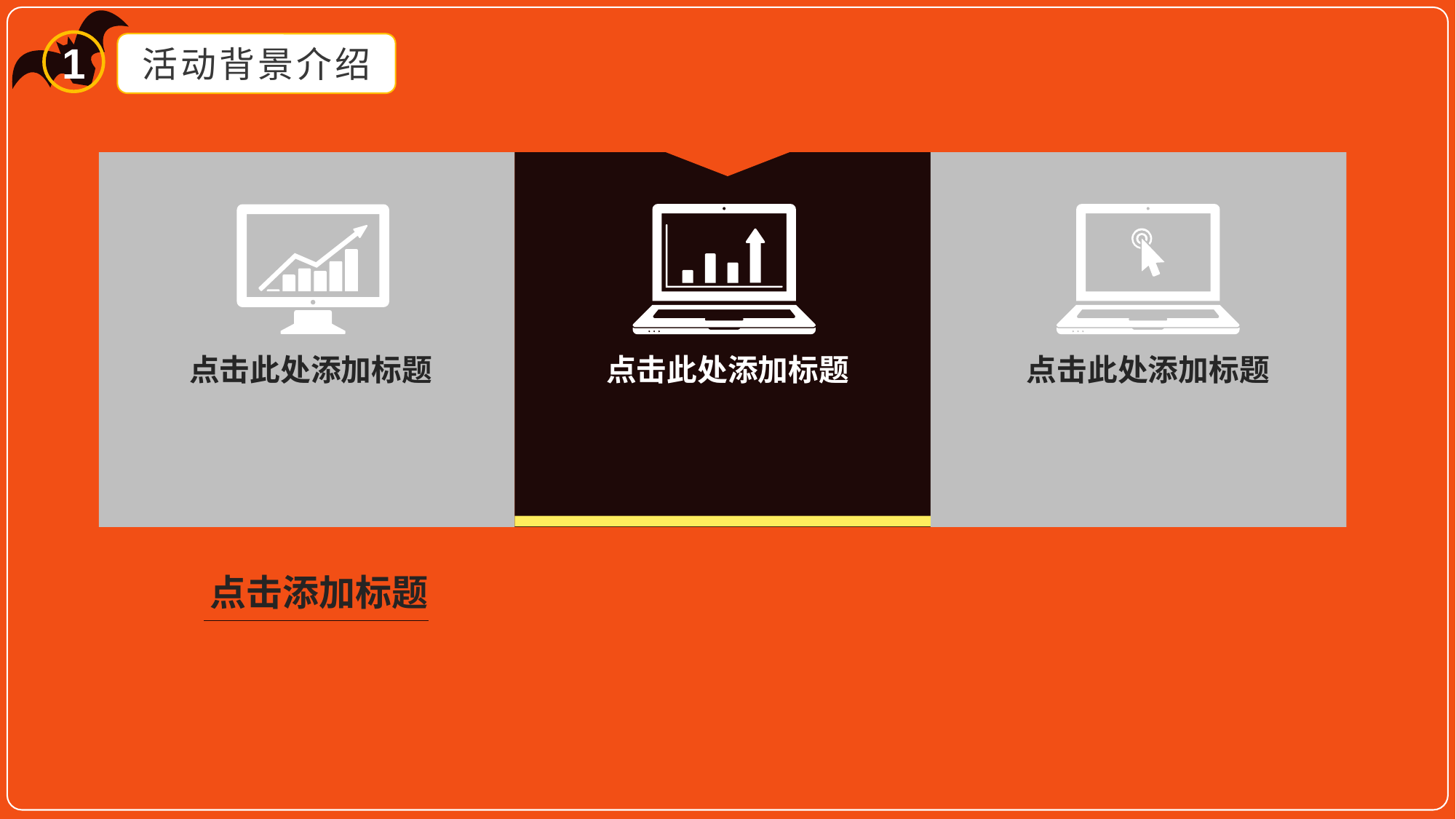

1
活动背景介绍

点击此处添加标题
点击此处添加标题
点击此处添加标题

点击添加标题